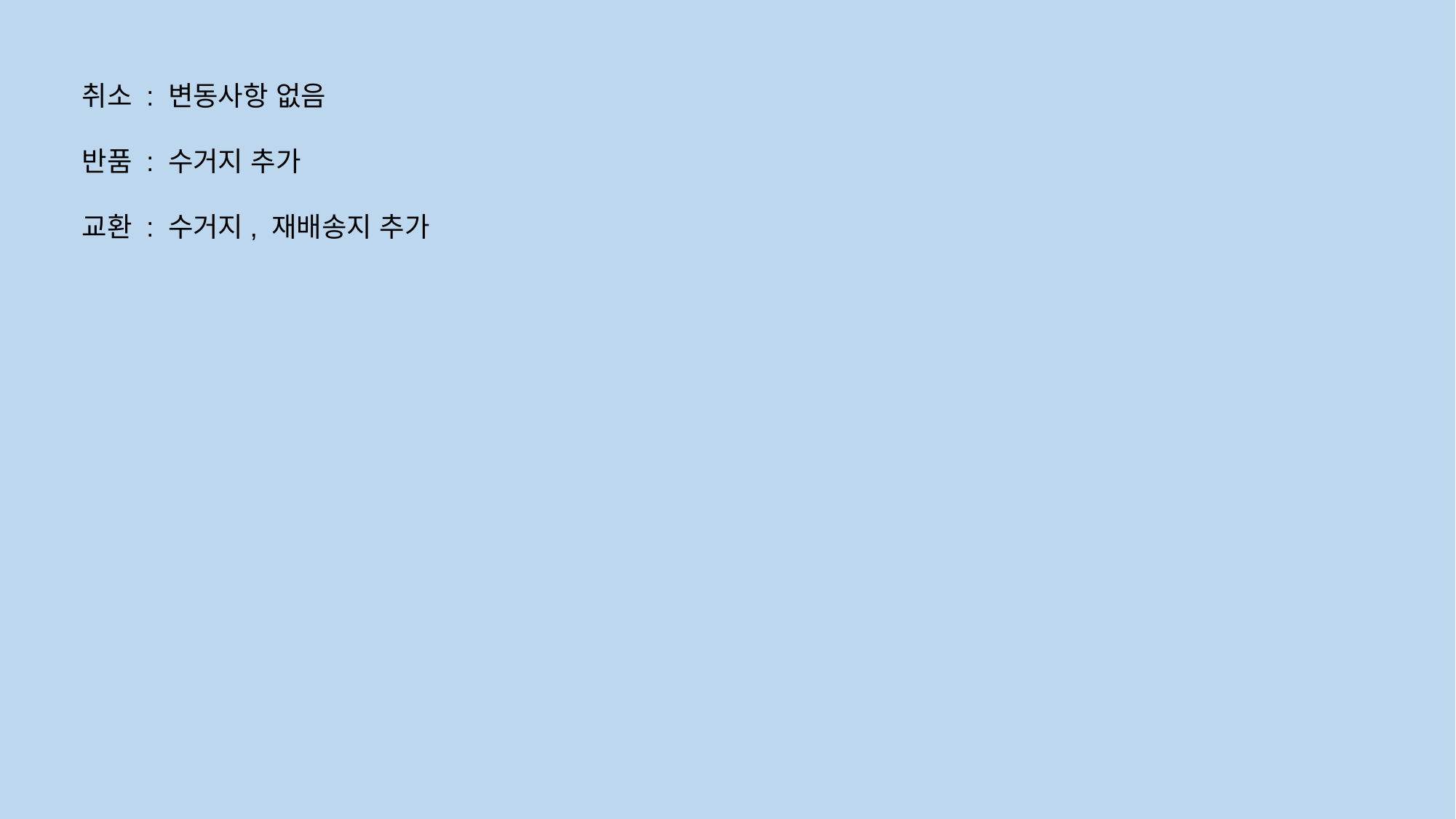

취소 : 변동사항 없음

반품 : 수거지 추가

교환 : 수거지, 재배송지 추가